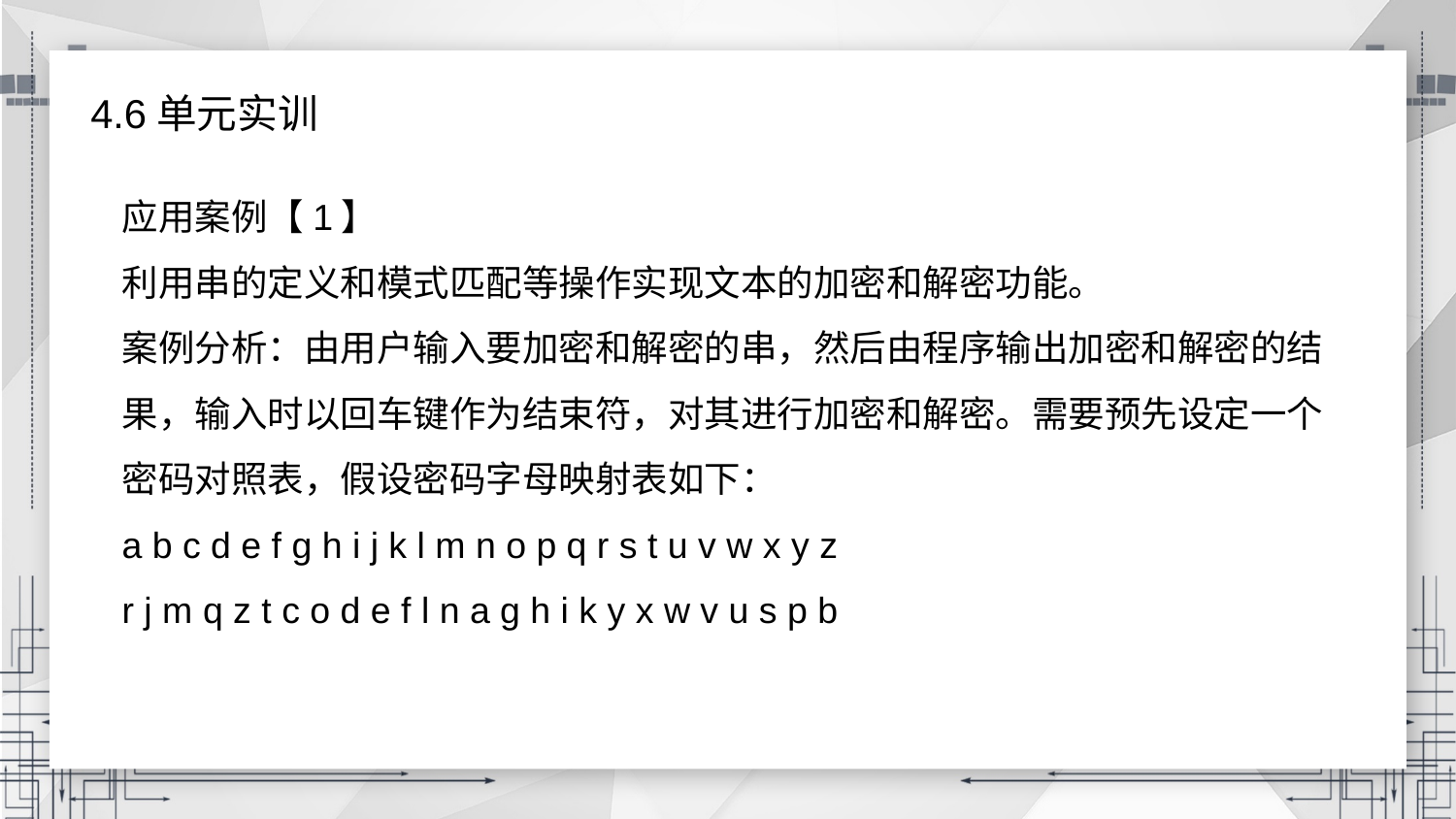

4.6单元实训
应用案例【1】
利用串的定义和模式匹配等操作实现文本的加密和解密功能。
案例分析：由用户输入要加密和解密的串，然后由程序输出加密和解密的结果，输入时以回车键作为结束符，对其进行加密和解密。需要预先设定一个密码对照表，假设密码字母映射表如下：
a b c d e f g h i j k l m n o p q r s t u v w x y z
r j m q z t c o d e f l n a g h i k y x w v u s p b